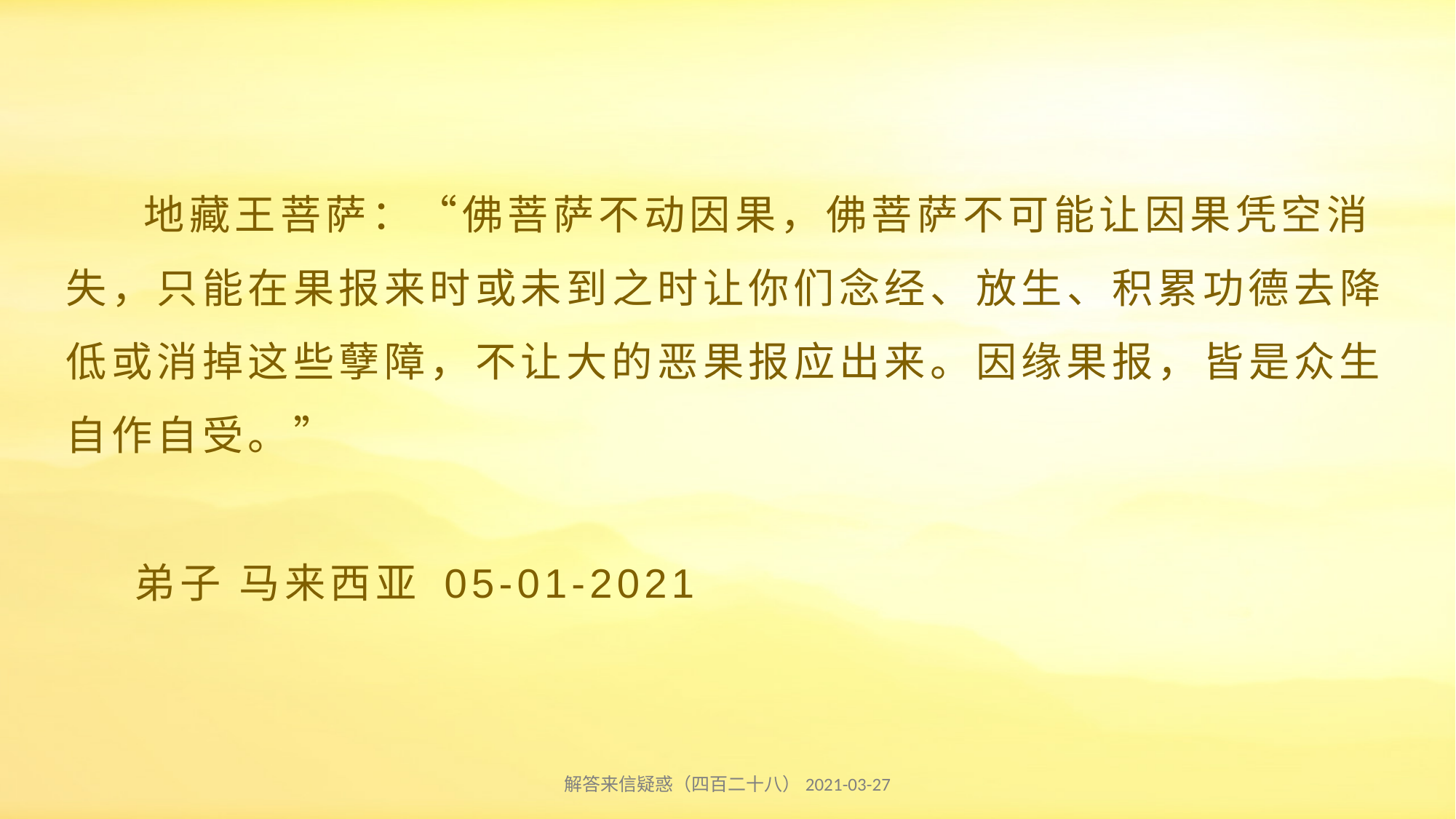

# 地藏王菩萨：“佛菩萨不动因果，佛菩萨不可能让因果凭空消失，只能在果报来时或未到之时让你们念经、放生、积累功德去降低或消掉这些孽障，不让大的恶果报应出来。因缘果报，皆是众生自作自受。” 弟子 马来西亚 05-01-2021
解答来信疑惑（四百二十八）2021-03-27